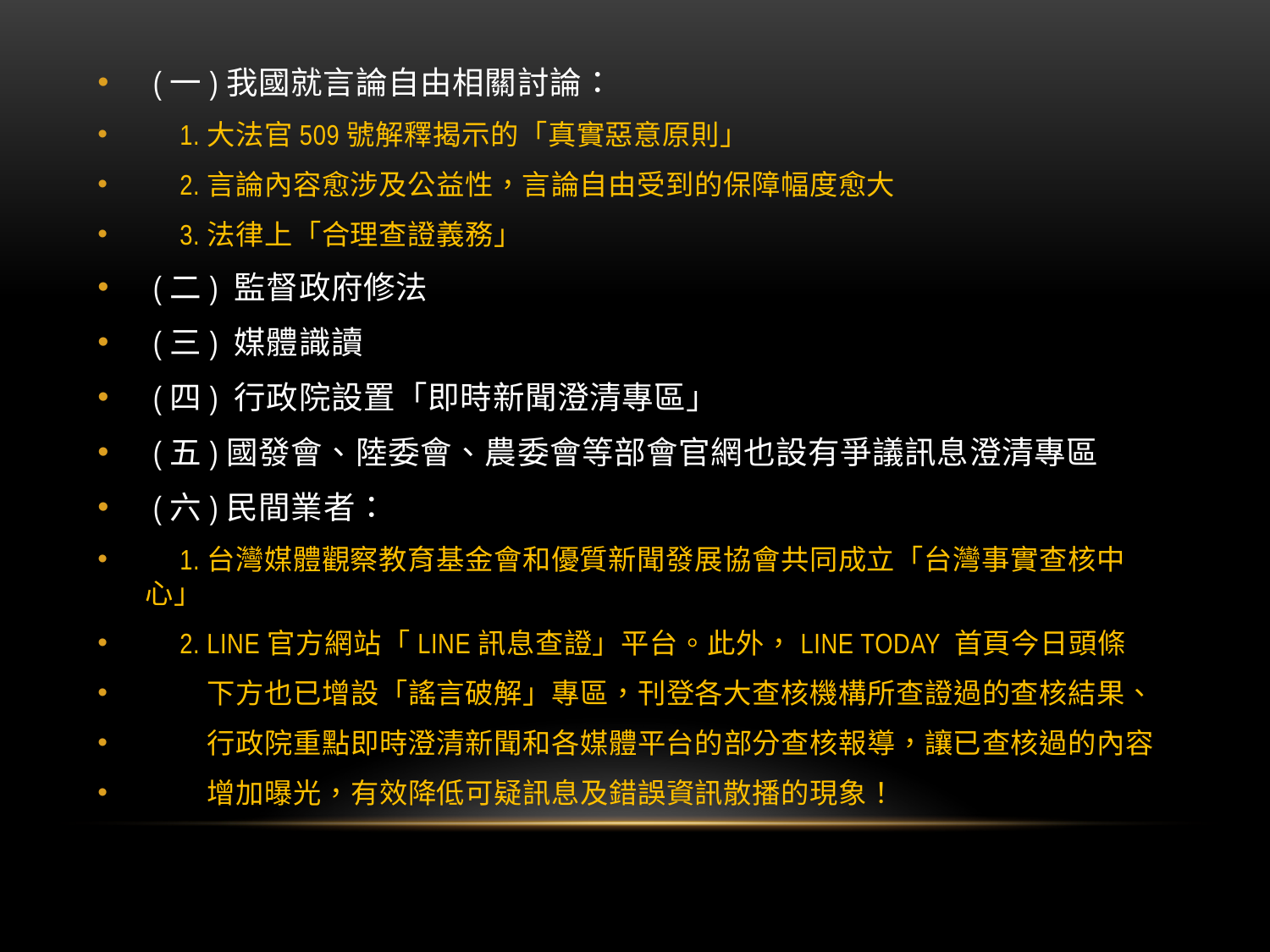

(一)我國就言論自由相關討論：
     1.大法官509號解釋揭示的「真實惡意原則」
     2.言論內容愈涉及公益性，言論自由受到的保障幅度愈大
     3.法律上「合理查證義務」
 (二) 監督政府修法
 (三) 媒體識讀
 (四) 行政院設置「即時新聞澄清專區」
 (五)國發會、陸委會、農委會等部會官網也設有爭議訊息澄清專區
 (六)民間業者：
     1.台灣媒體觀察教育基金會和優質新聞發展協會共同成立「台灣事實查核中心」
     2. LINE官方網站「LINE訊息查證」平台。此外，LINE TODAY 首頁今日頭條
        下方也已增設「謠言破解」專區，刊登各大查核機構所查證過的查核結果、
        行政院重點即時澄清新聞和各媒體平台的部分查核報導，讓已查核過的內容
        增加曝光，有效降低可疑訊息及錯誤資訊散播的現象！